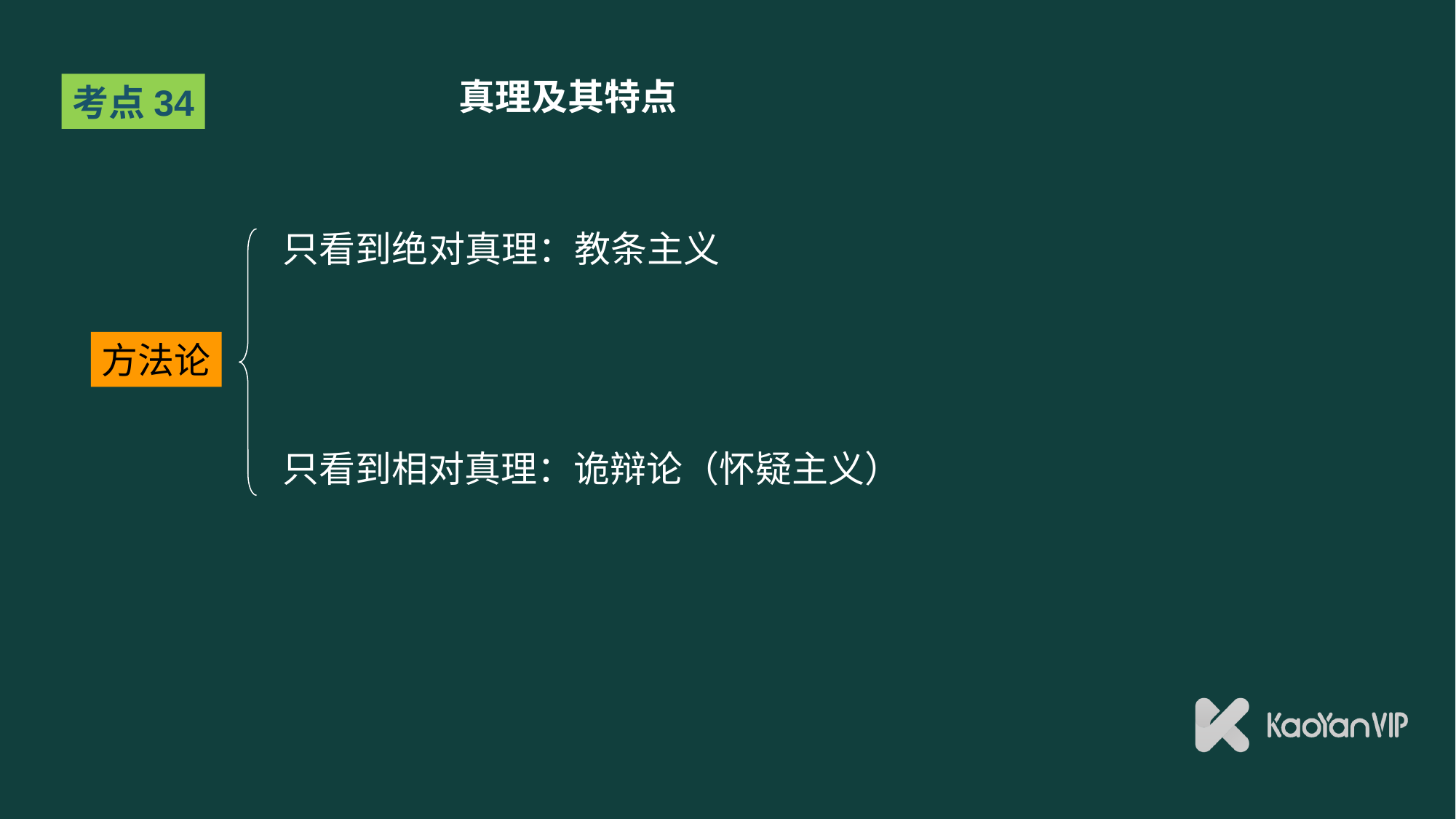

# 真理及其特点
考点34
只看到绝对真理：教条主义

方法论
只看到相对真理：诡辩论（怀疑主义）